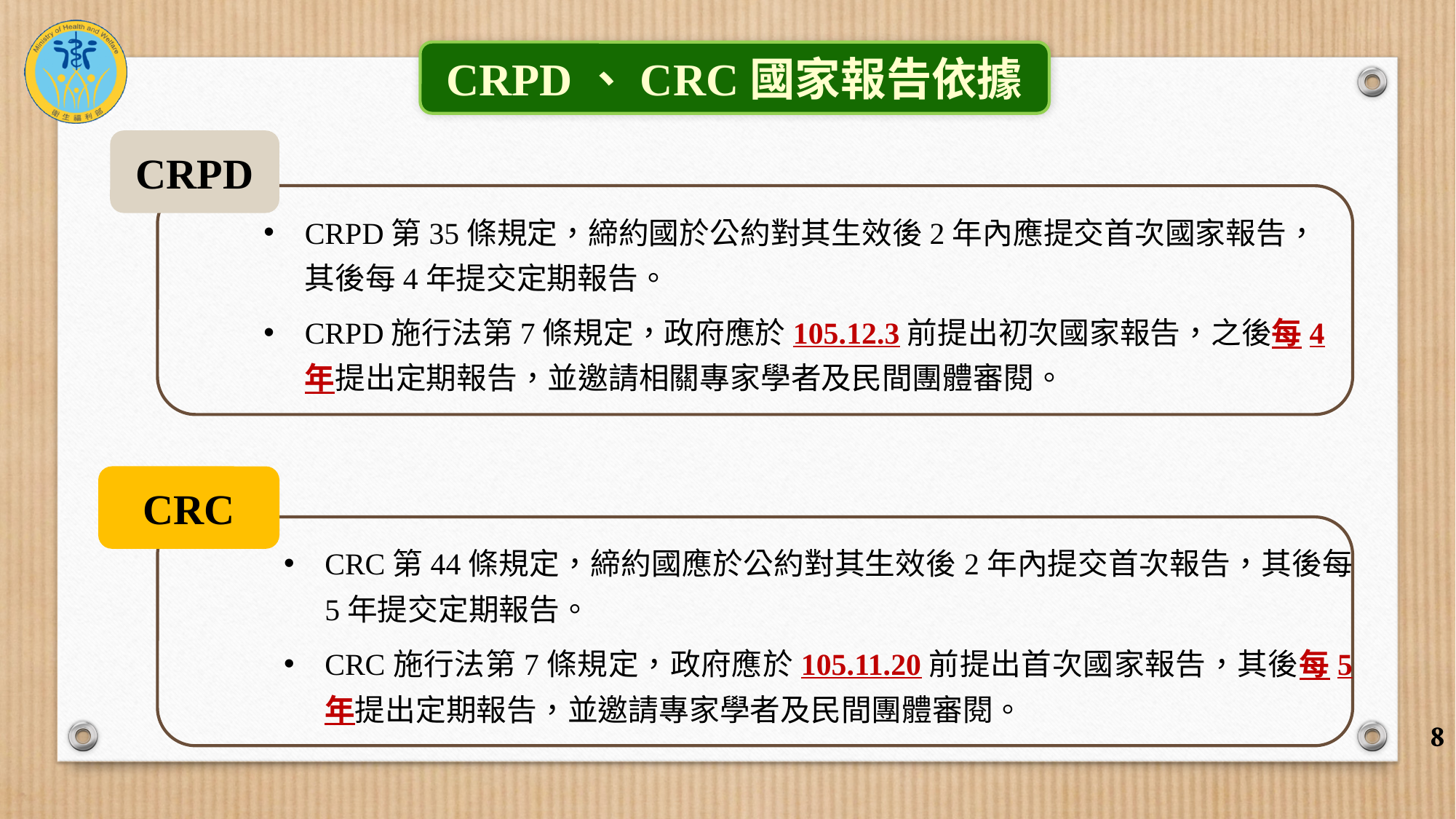

CRPD、CRC國家報告依據
CRPD
CRPD第35條規定，締約國於公約對其生效後2年內應提交首次國家報告，其後每4年提交定期報告。
CRPD施行法第7條規定，政府應於105.12.3前提出初次國家報告，之後每4年提出定期報告，並邀請相關專家學者及民間團體審閱。
CRC
CRC第44條規定，締約國應於公約對其生效後2年內提交首次報告，其後每5年提交定期報告。
CRC施行法第7條規定，政府應於105.11.20前提出首次國家報告，其後每5年提出定期報告，並邀請專家學者及民間團體審閱。
8